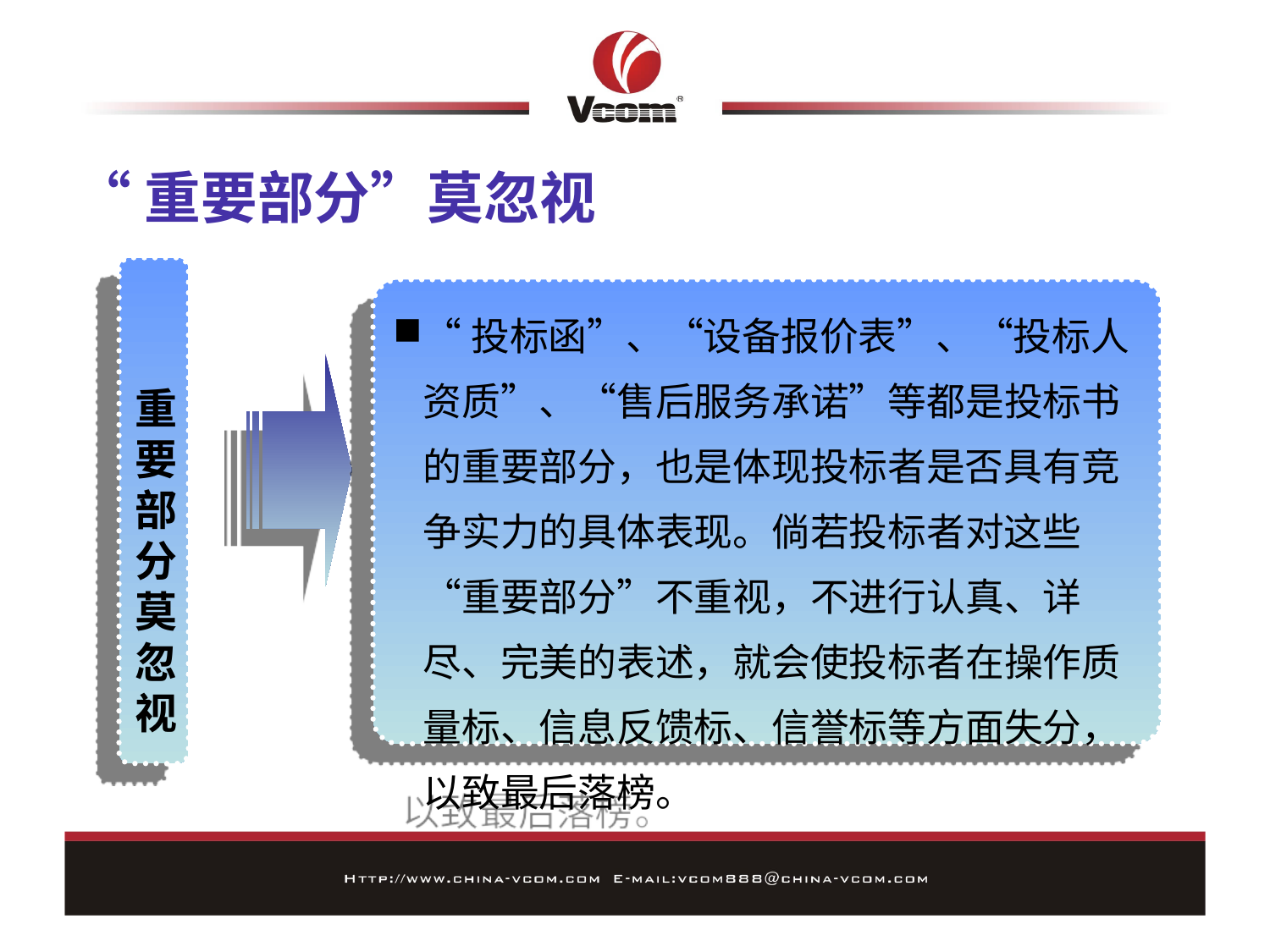

# “重要部分”莫忽视

重要部分莫忽视
“投标函”、“设备报价表”、“投标人资质”、“售后服务承诺”等都是投标书的重要部分，也是体现投标者是否具有竞争实力的具体表现。倘若投标者对这些“重要部分”不重视，不进行认真、详尽、完美的表述，就会使投标者在操作质量标、信息反馈标、信誉标等方面失分，以致最后落榜。